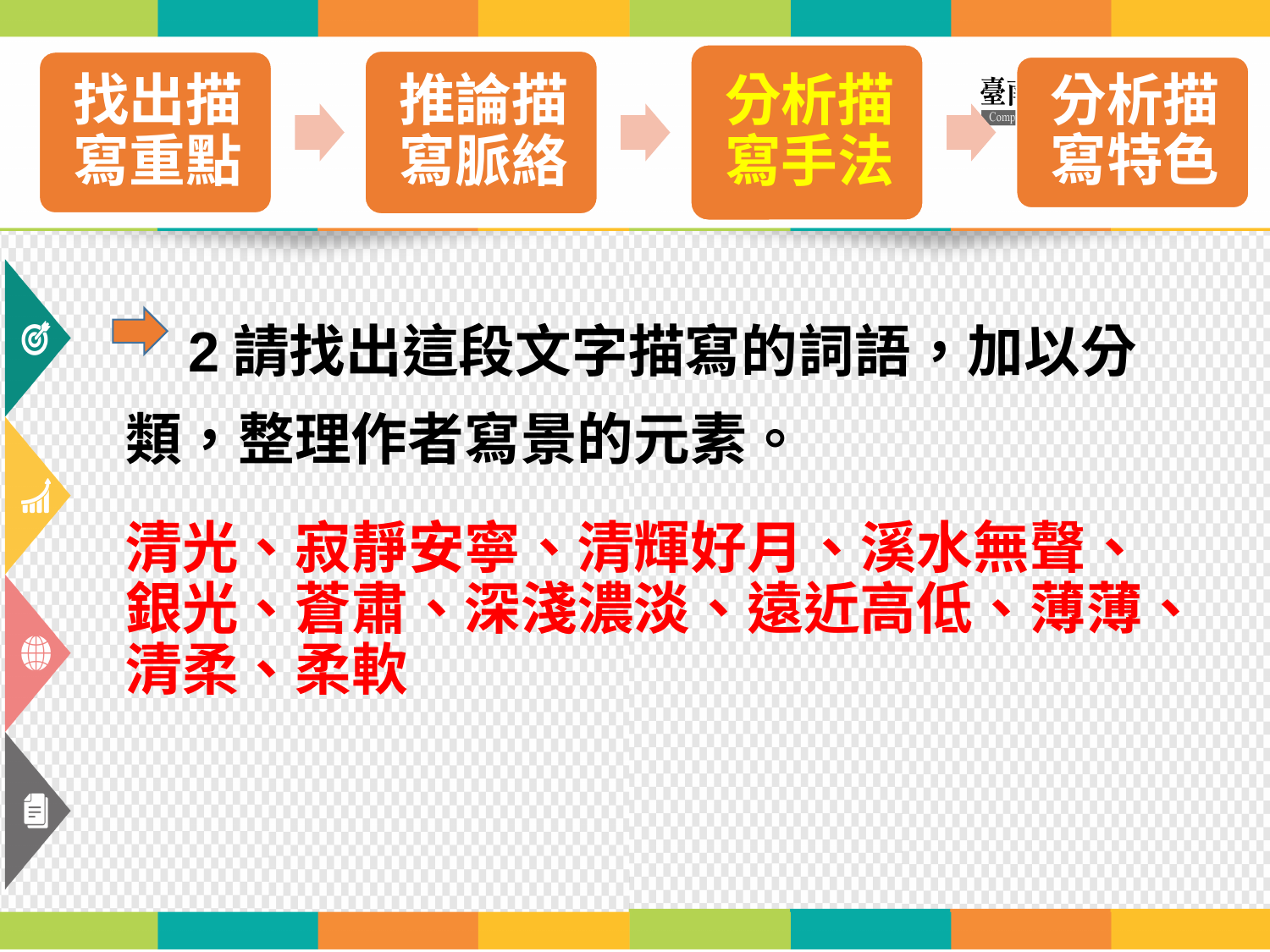

找出描寫重點

推論描寫脈絡

分析描寫手法

分析描寫特色
    2請找出這段文字描寫的詞語，加以分類，整理作者寫景的元素。

清光、寂靜安寧、清輝好月、溪水無聲、銀光、蒼肅、深淺濃淡、遠近高低、薄薄、清柔、柔軟